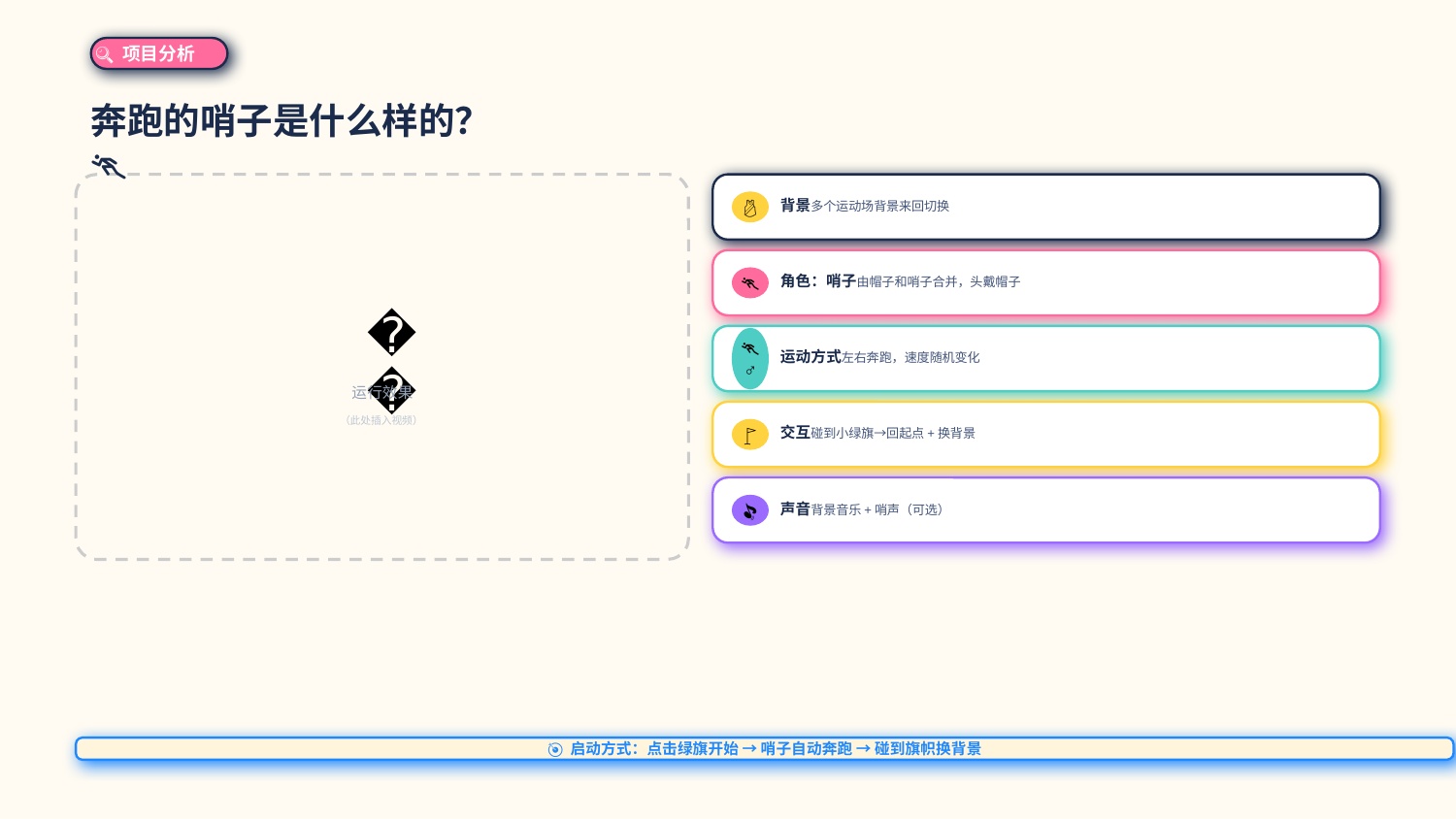

🔍 项目分析
奔跑的哨子是什么样的？🏃

🎽
背景多个运动场背景来回切换

🏃
角色：哨子由帽子和哨子合并，头戴帽子
🎬

🏃‍♂️
运动方式左右奔跑，速度随机变化
运行效果

（此处插入视频）
🚩
交互碰到小绿旗→回起点+换背景

🎵
声音背景音乐+哨声（可选）
🎯 启动方式：点击绿旗开始 → 哨子自动奔跑 → 碰到旗帜换背景